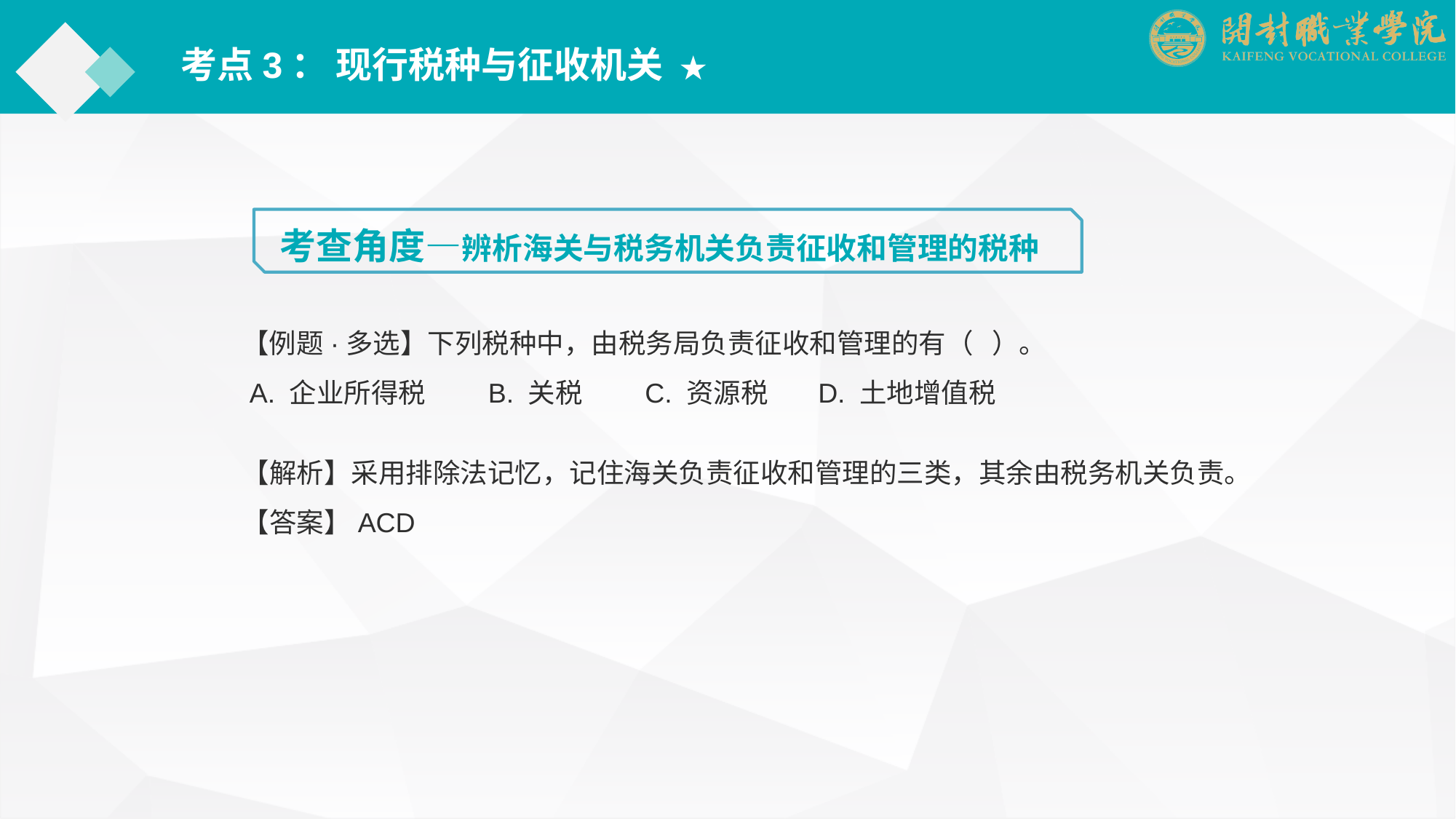

考点3： 现行税种与征收机关  ★
考查角度—辨析海关与税务机关负责征收和管理的税种

【例题·多选】下列税种中，由税务局负责征收和管理的有（   ）。
 A. 企业所得税         B. 关税         C. 资源税       D. 土地增值税
【解析】采用排除法记忆，记住海关负责征收和管理的三类，其余由税务机关负责。
【答案】ACD